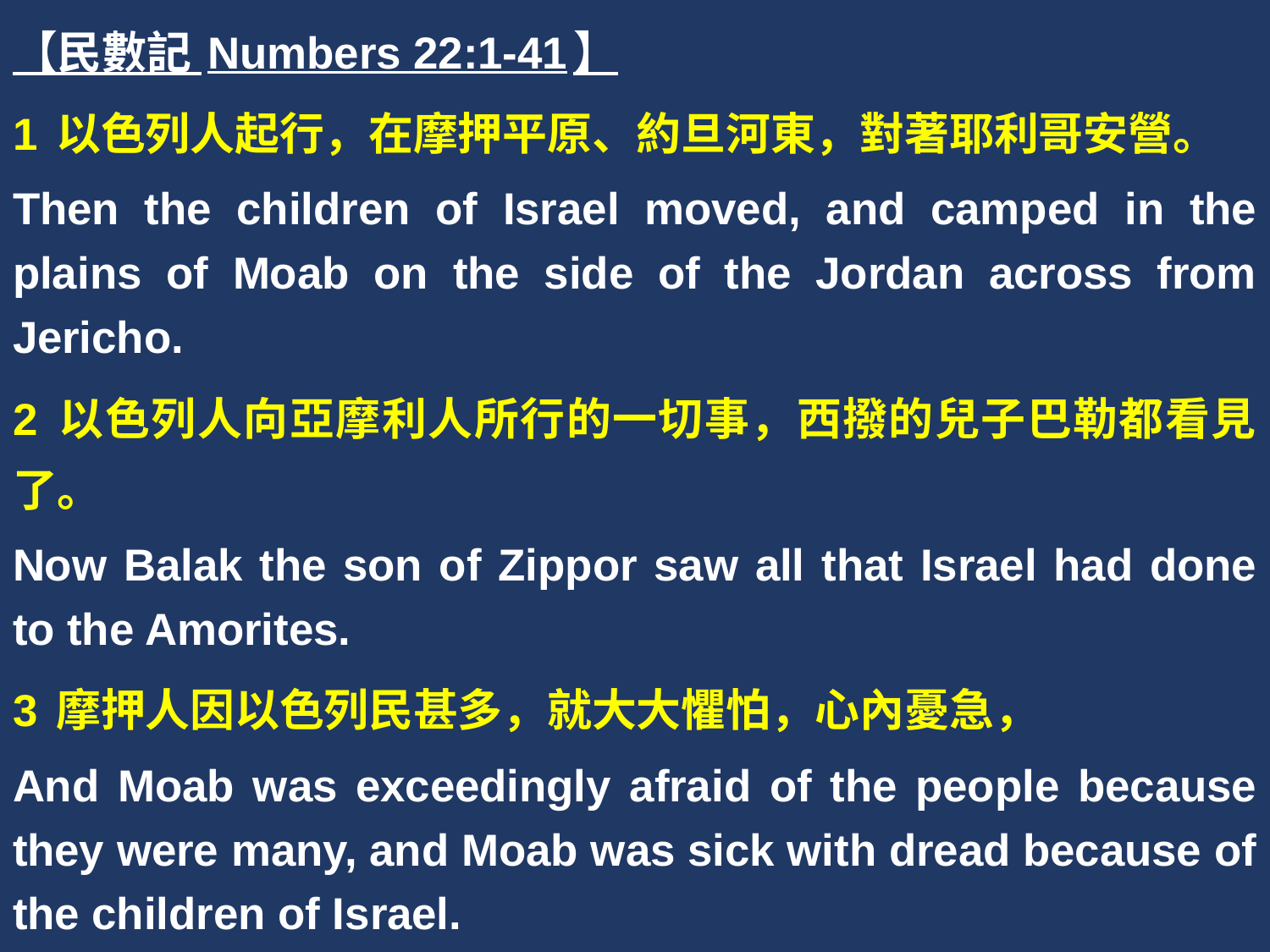

【民數記 Numbers 22:1-41】
1 以色列人起行，在摩押平原、約旦河東，對著耶利哥安營。
Then the children of Israel moved, and camped in the plains of Moab on the side of the Jordan across from Jericho.
2 以色列人向亞摩利人所行的一切事，西撥的兒子巴勒都看見了。
Now Balak the son of Zippor saw all that Israel had done to the Amorites.
3 摩押人因以色列民甚多，就大大懼怕，心內憂急，
And Moab was exceedingly afraid of the people because they were many, and Moab was sick with dread because of the children of Israel.